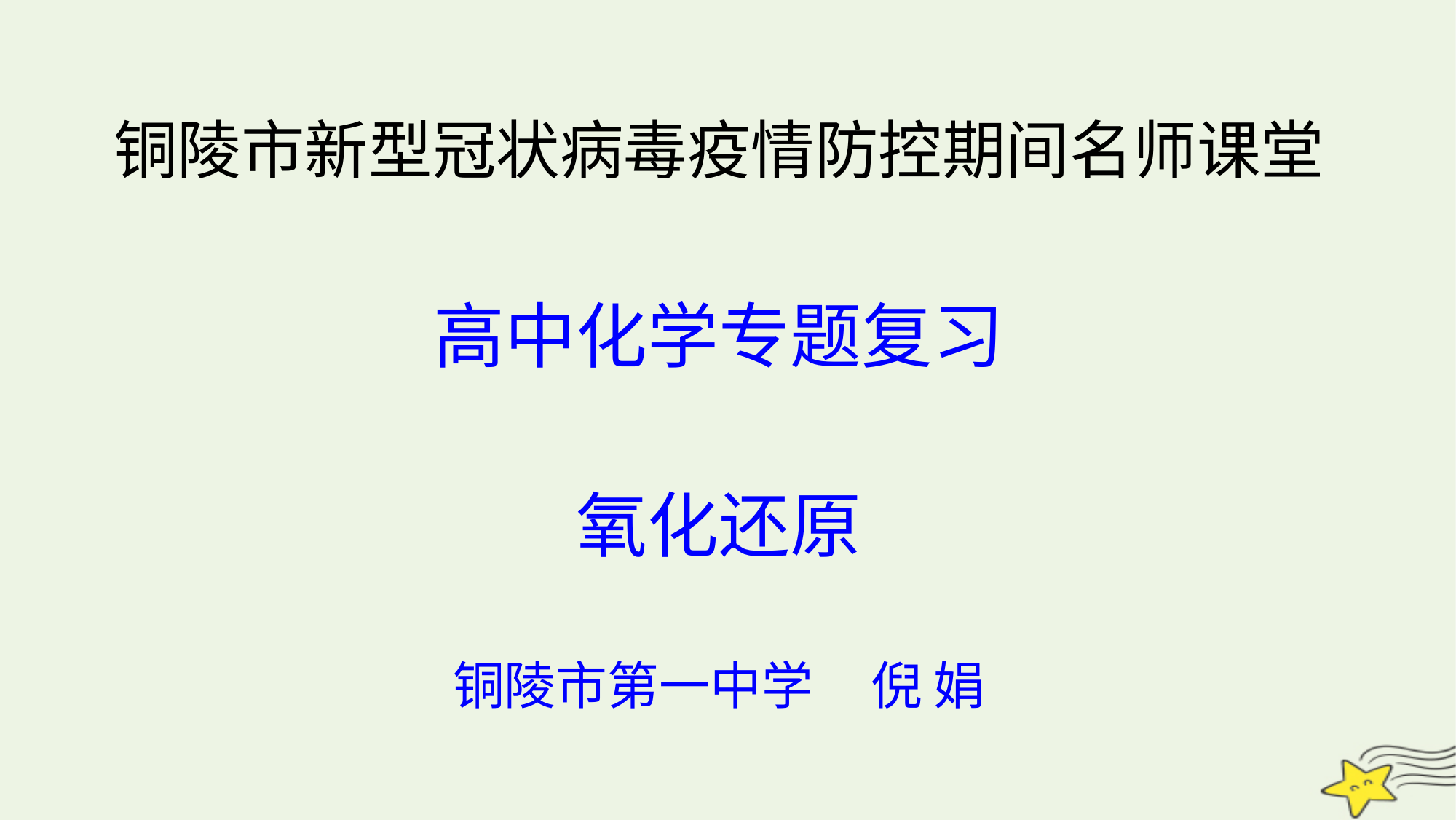

铜陵市新型冠状病毒疫情防控期间名师课堂
高中化学专题复习
氧化还原
铜陵市第一中学     倪 娟